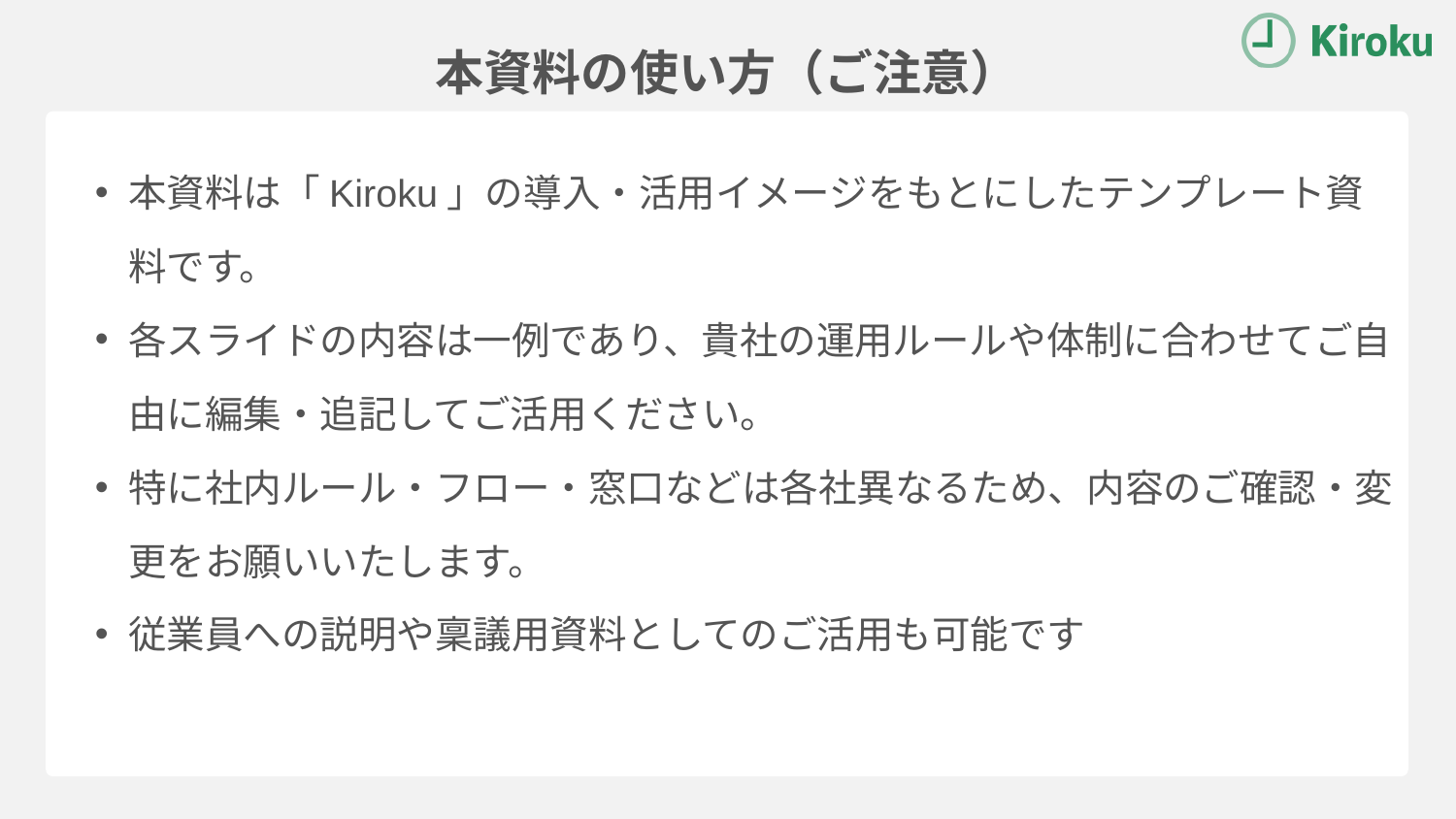

本資料の使い方（ご注意）

本資料は「Kiroku」の導入・活用イメージをもとにしたテンプレート資料です。
各スライドの内容は一例であり、貴社の運用ルールや体制に合わせてご自由に編集・追記してご活用ください。
特に社内ルール・フロー・窓口などは各社異なるため、内容のご確認・変更をお願いいたします。
従業員への説明や稟議用資料としてのご活用も可能です